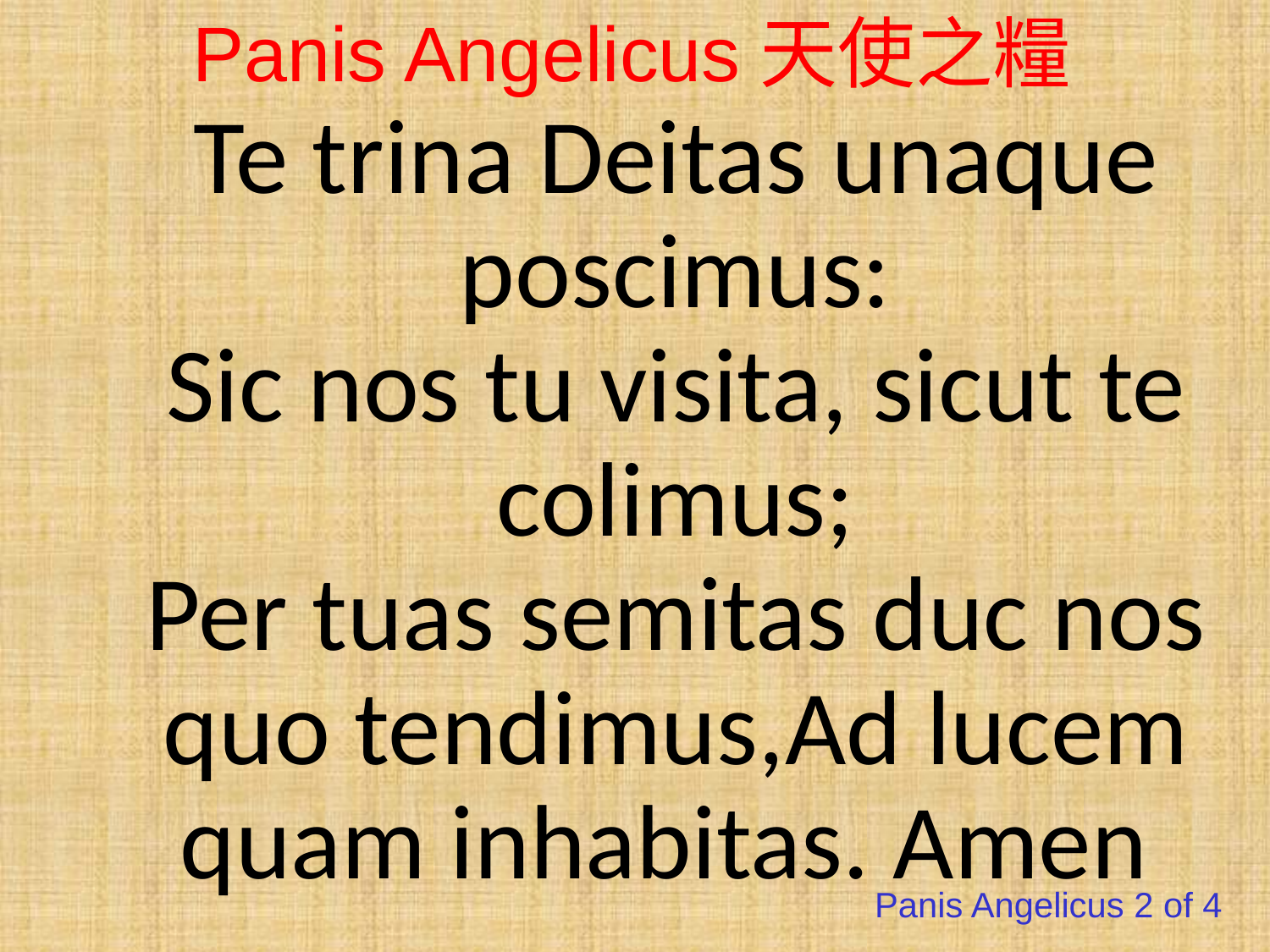

# Panis Angelicus天使之糧
Te trina Deitas unaque poscimus:
Sic nos tu visita, sicut te colimus;
Per tuas semitas duc nos quo tendimus,Ad lucem quam inhabitas. Amen

Panis Angelicus 2 of 4